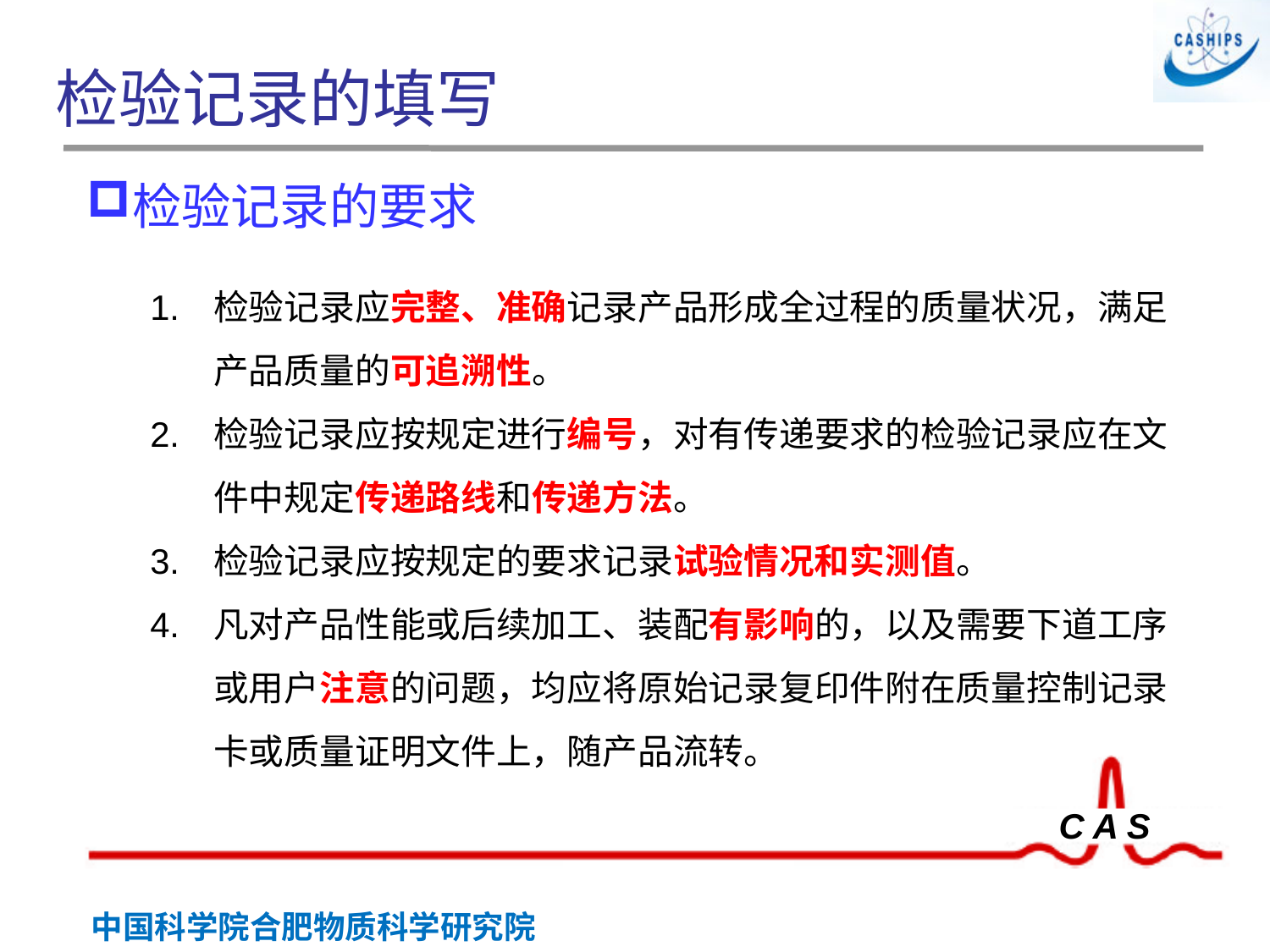

# 检验记录的填写
检验记录的要求

检验记录应完整、准确记录产品形成全过程的质量状况，满足产品质量的可追溯性。
检验记录应按规定进行编号，对有传递要求的检验记录应在文件中规定传递路线和传递方法。
检验记录应按规定的要求记录试验情况和实测值。
凡对产品性能或后续加工、装配有影响的，以及需要下道工序或用户注意的问题，均应将原始记录复印件附在质量控制记录卡或质量证明文件上，随产品流转。
  胶印章
钢印章
封印章